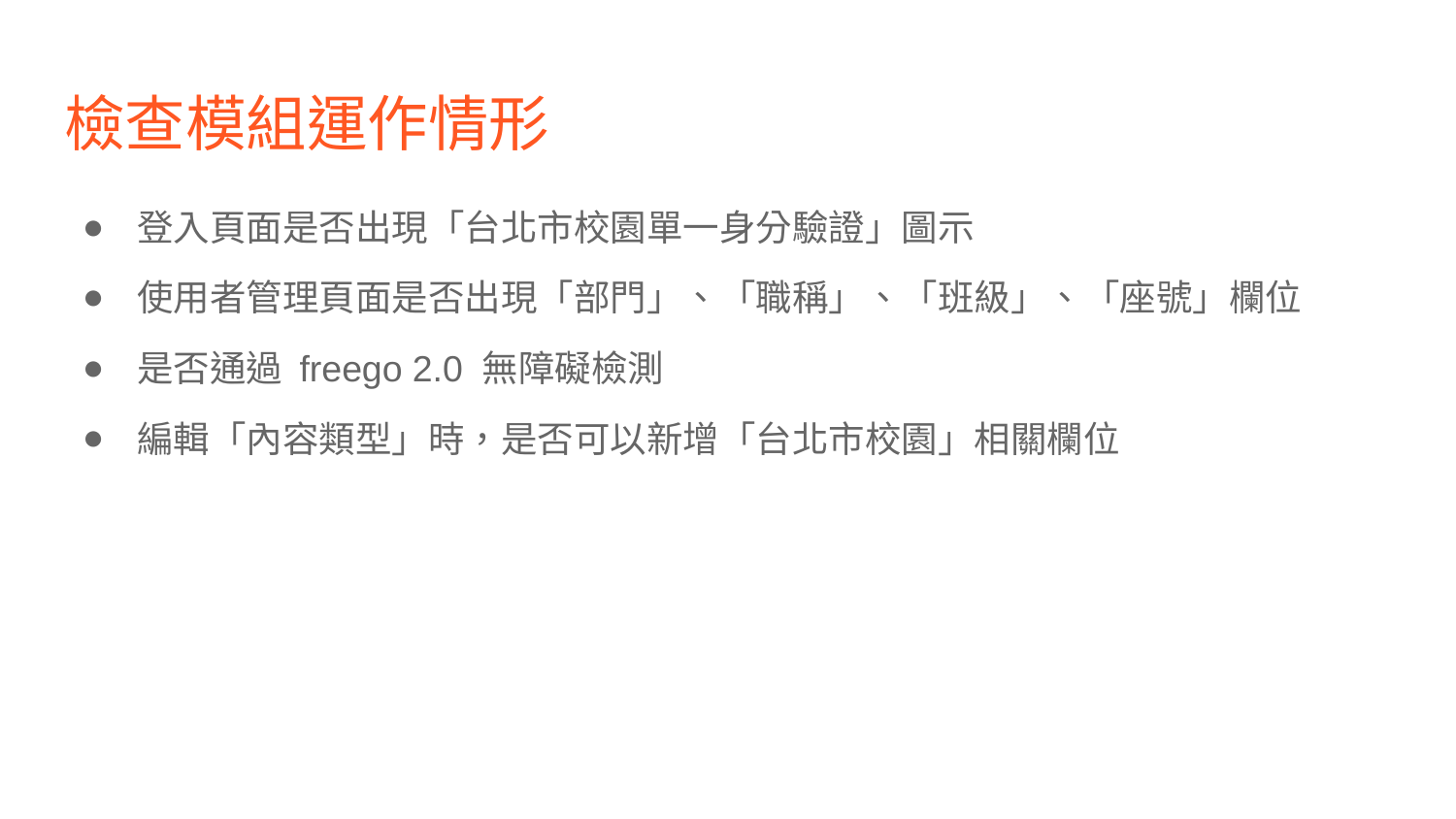

# 檢查模組運作情形
登入頁面是否出現「台北市校園單一身分驗證」圖示
使用者管理頁面是否出現「部門」、「職稱」、「班級」、「座號」欄位
是否通過 freego 2.0 無障礙檢測
編輯「內容類型」時，是否可以新增「台北市校園」相關欄位